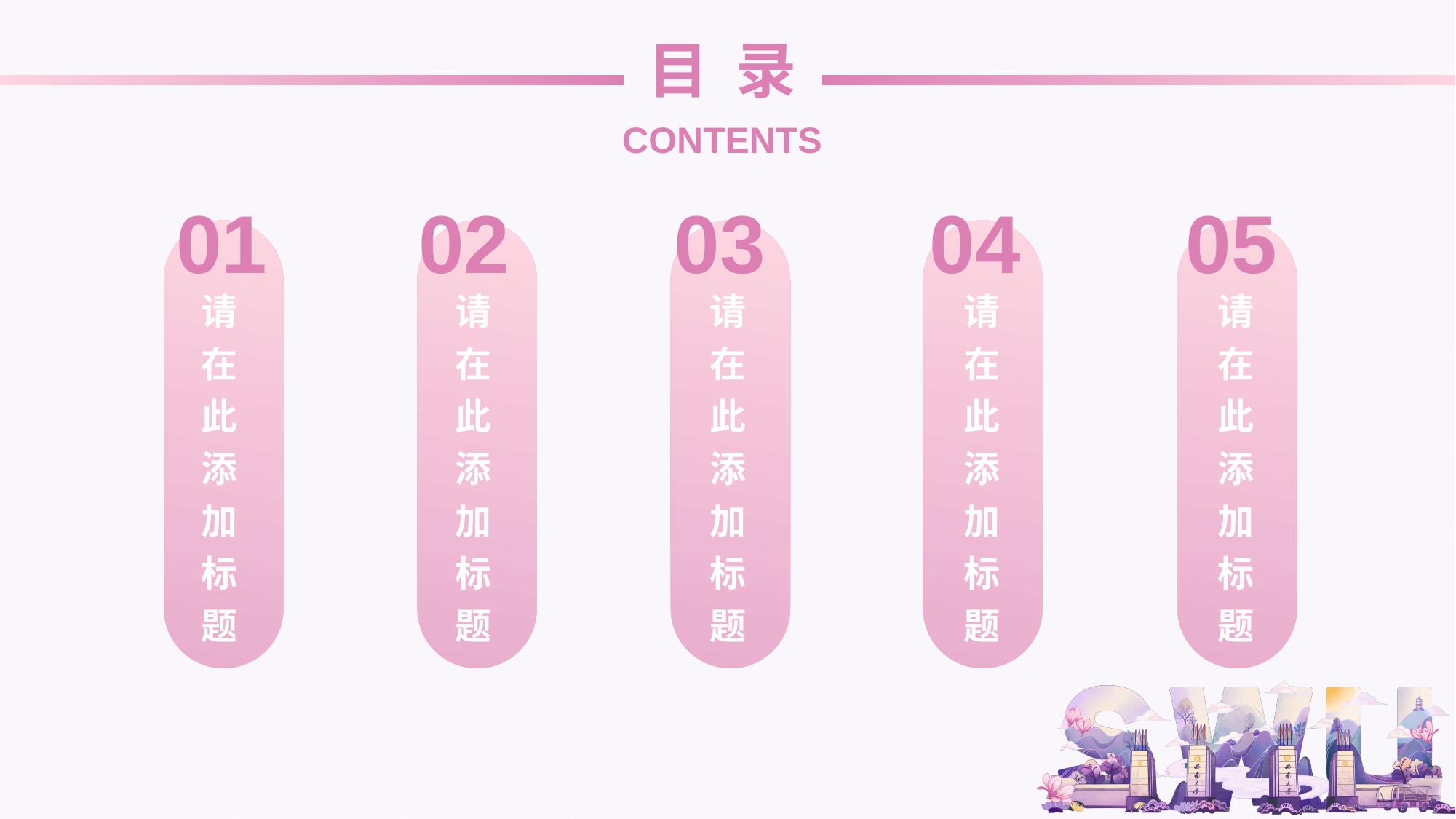

01
02
03
04
05

请在此添加标题
请在此添加标题
请在此添加标题
请在此添加标题
请在此添加标题